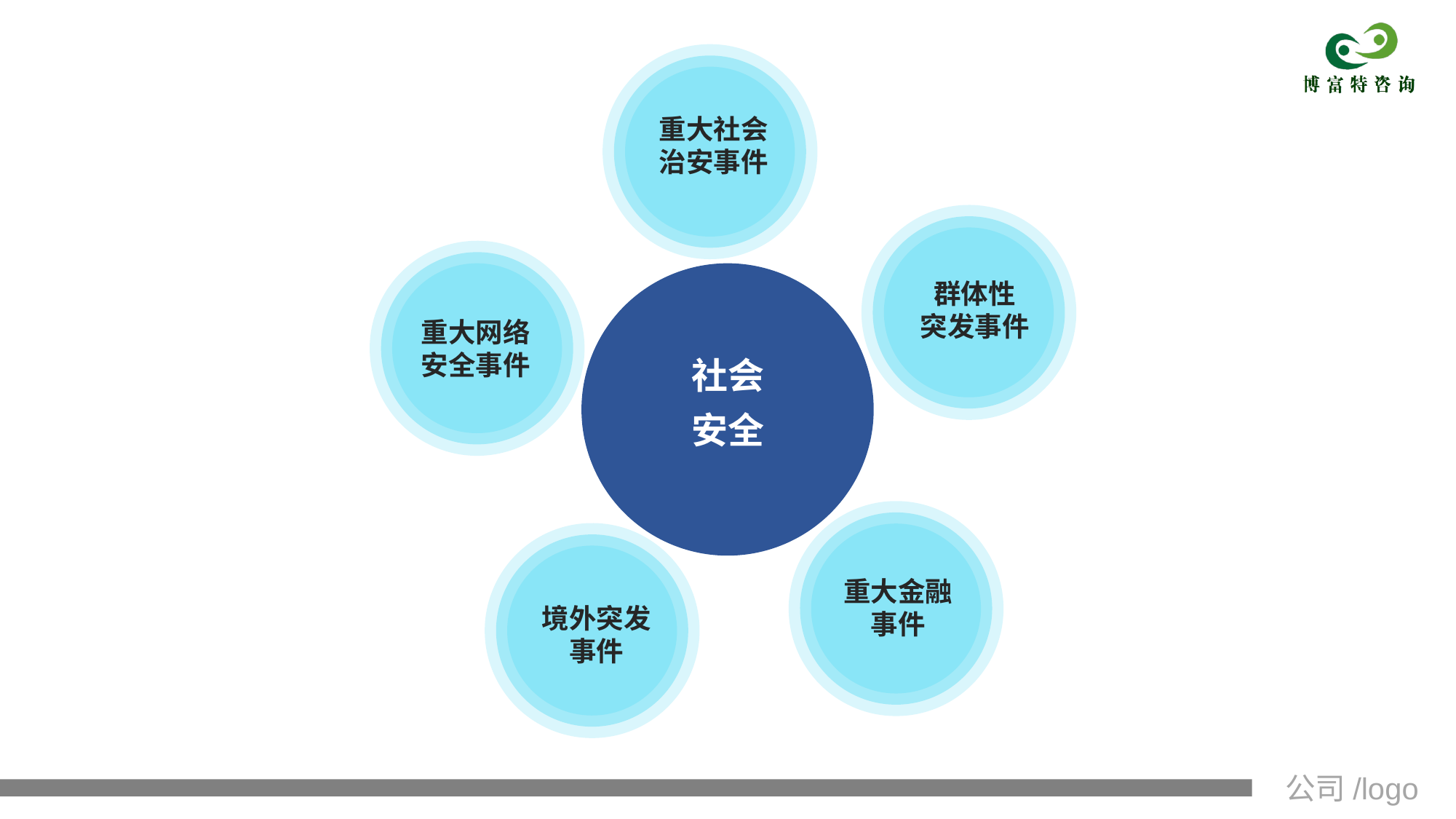

重大社会
治安事件

群体性
突发事件
重大网络
安全事件
社会
安全

重大金融
事件
境外突发
事件
公司/logo